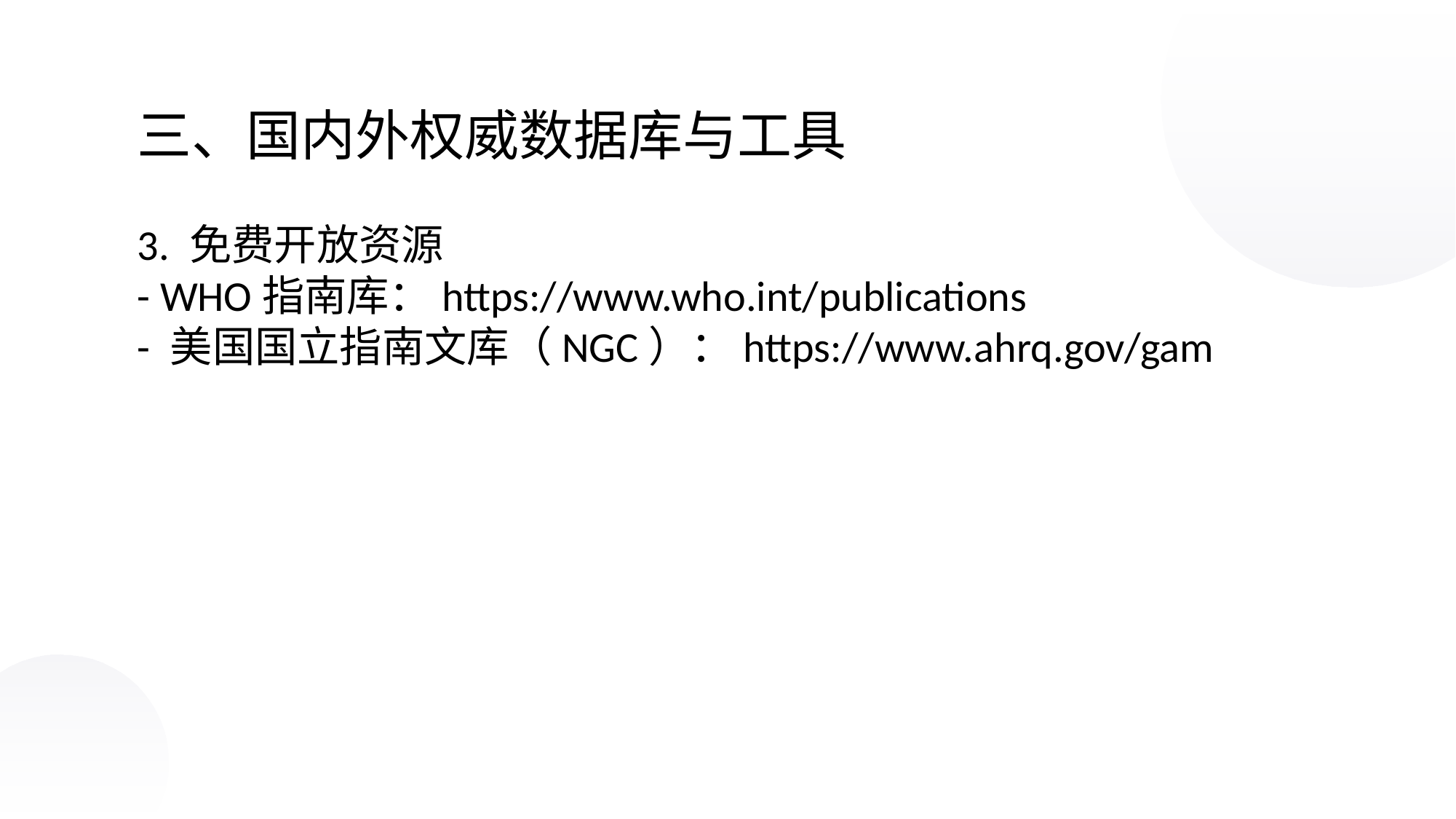

三、国内外权威数据库与工具

3. 免费开放资源
- WHO指南库：https://www.who.int/publications
- 美国国立指南文库（NGC）：https://www.ahrq.gov/gam